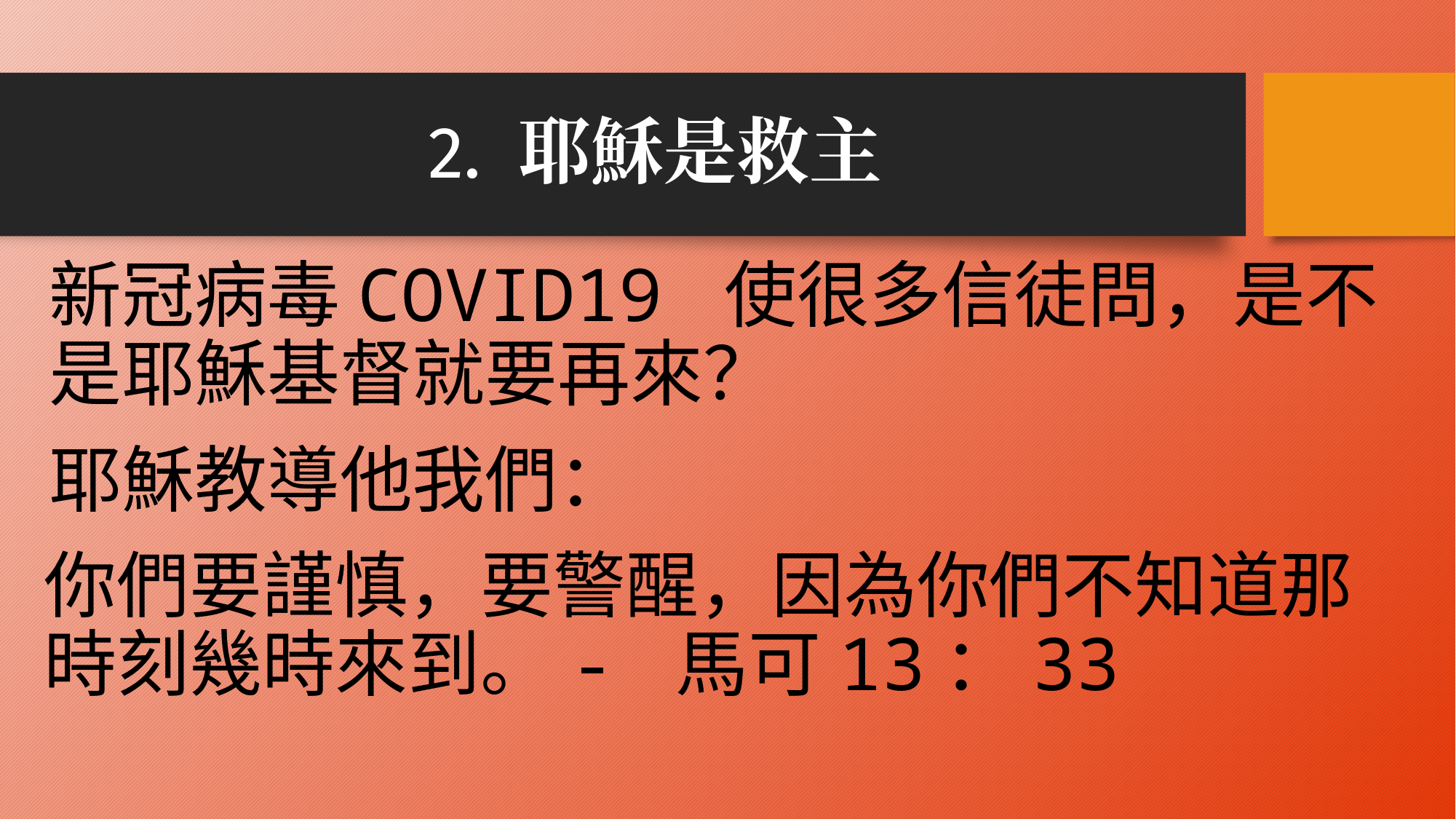

# 2. 耶穌是救主
新冠病毒COVID19 使很多信徒問，是不是耶穌基督就要再來？
耶穌教導他我們：
你們要謹慎，要警醒，因為你們不知道那時刻幾時來到。- 馬可13：33